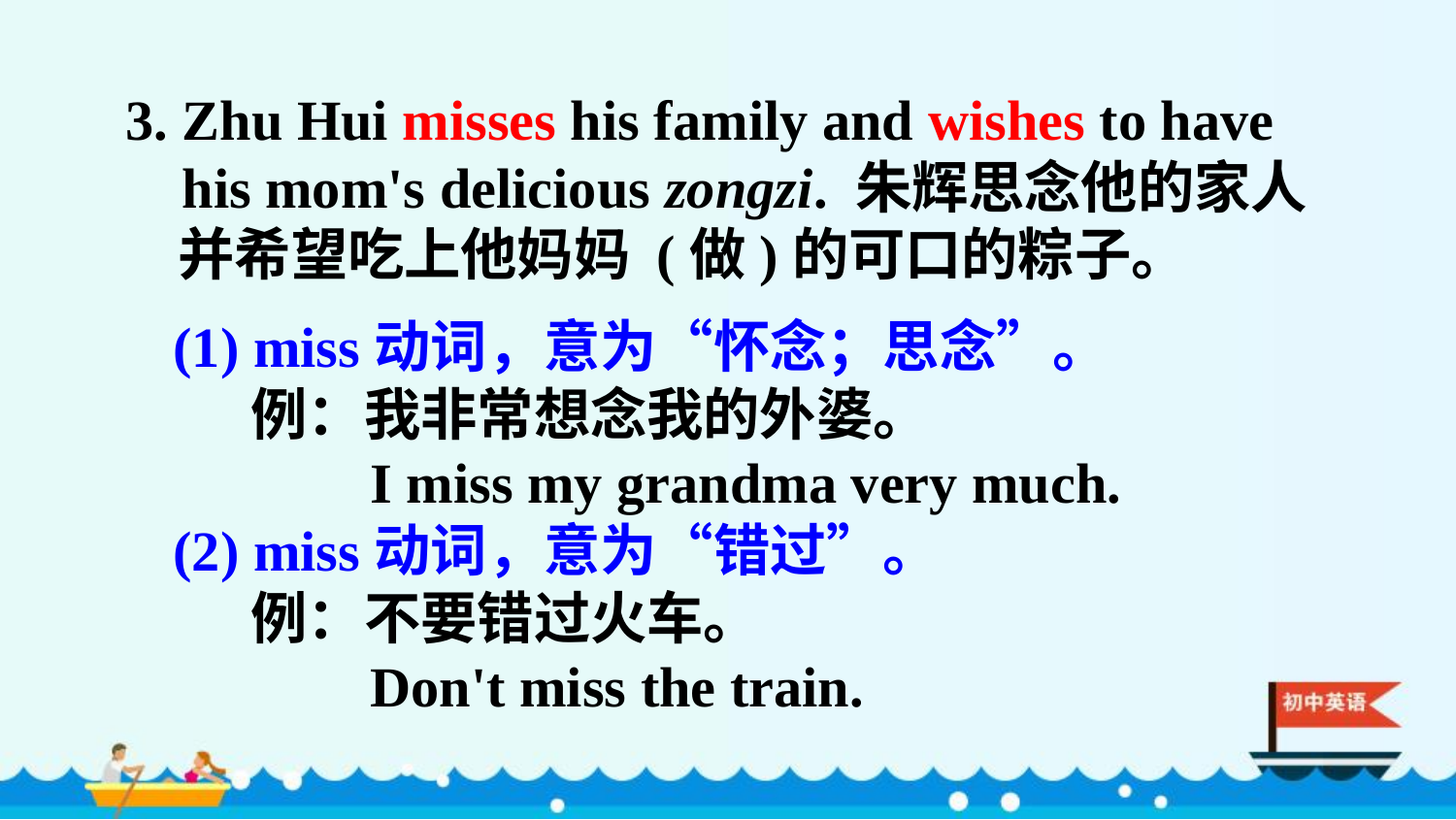

3. Zhu Hui misses his family and wishes to have
    his mom's delicious zongzi. 朱辉思念他的家人
   并希望吃上他妈妈 (做)的可口的粽子。
(1) miss动词，意为“怀念；思念”。
     例：我非常想念我的外婆。
              I miss my grandma very much.
(2) miss动词，意为“错过”。
     例：不要错过火车。
              Don't miss the train.